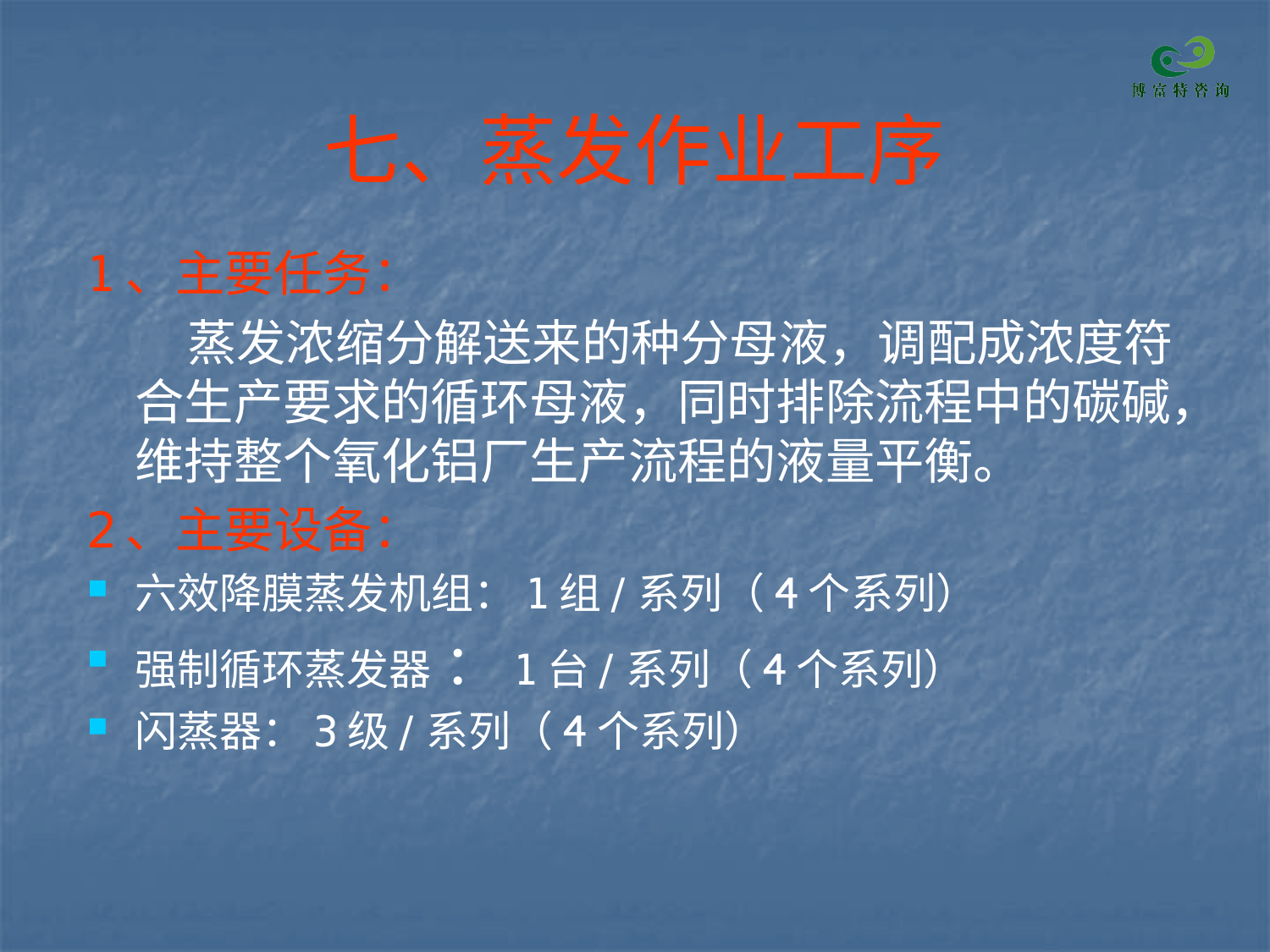

# 七、蒸发作业工序
1、主要任务：
        蒸发浓缩分解送来的种分母液，调配成浓度符合生产要求的循环母液，同时排除流程中的碳碱，维持整个氧化铝厂生产流程的液量平衡。
2、主要设备：
六效降膜蒸发机组：1组/系列（4个系列）
强制循环蒸发器 ：1台/系列（4个系列）
闪蒸器：3级/系列（4个系列）